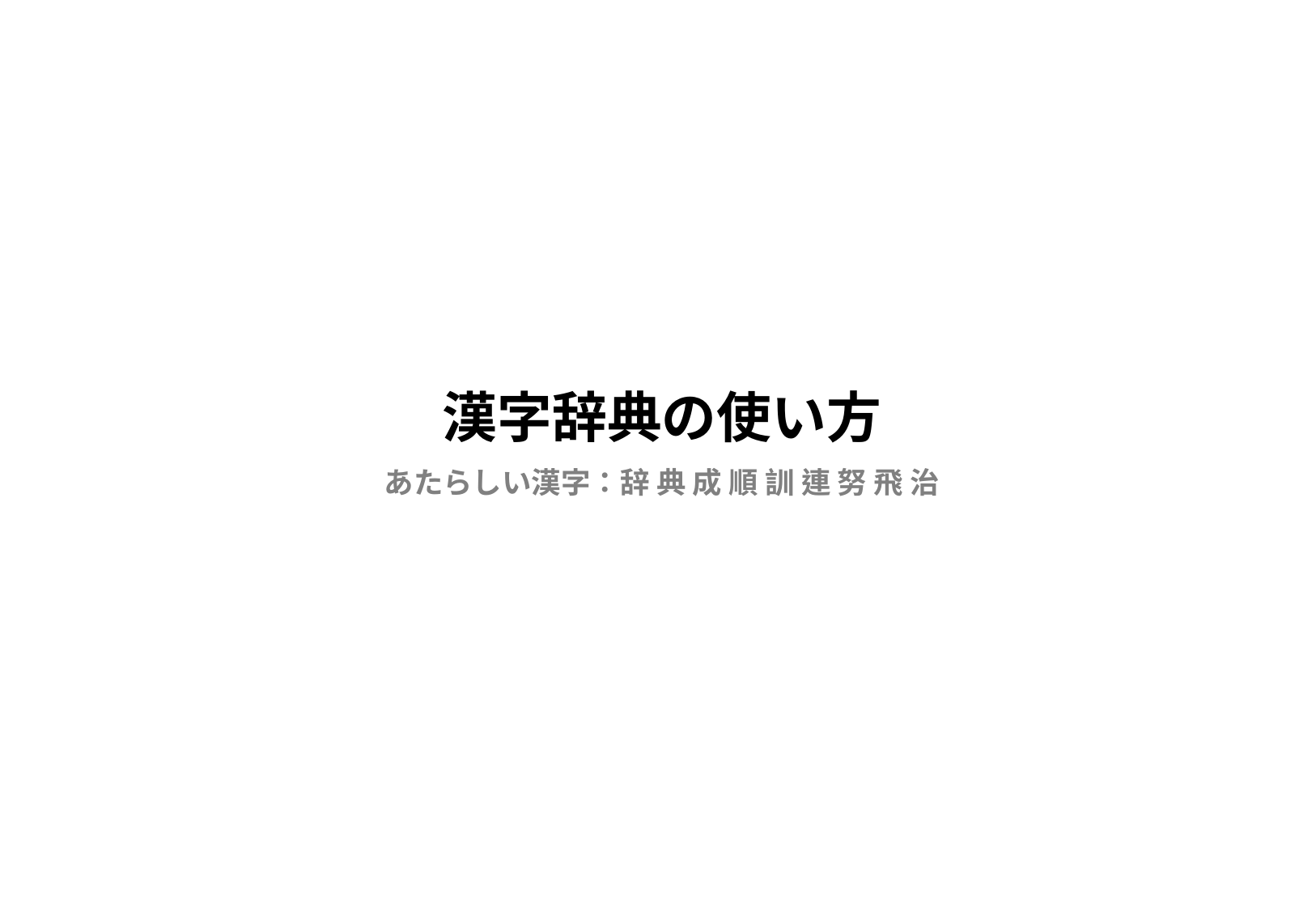

# 漢字辞典の使い方
あたらしい漢字：辞 典 成 順 訓 連 努 飛 治